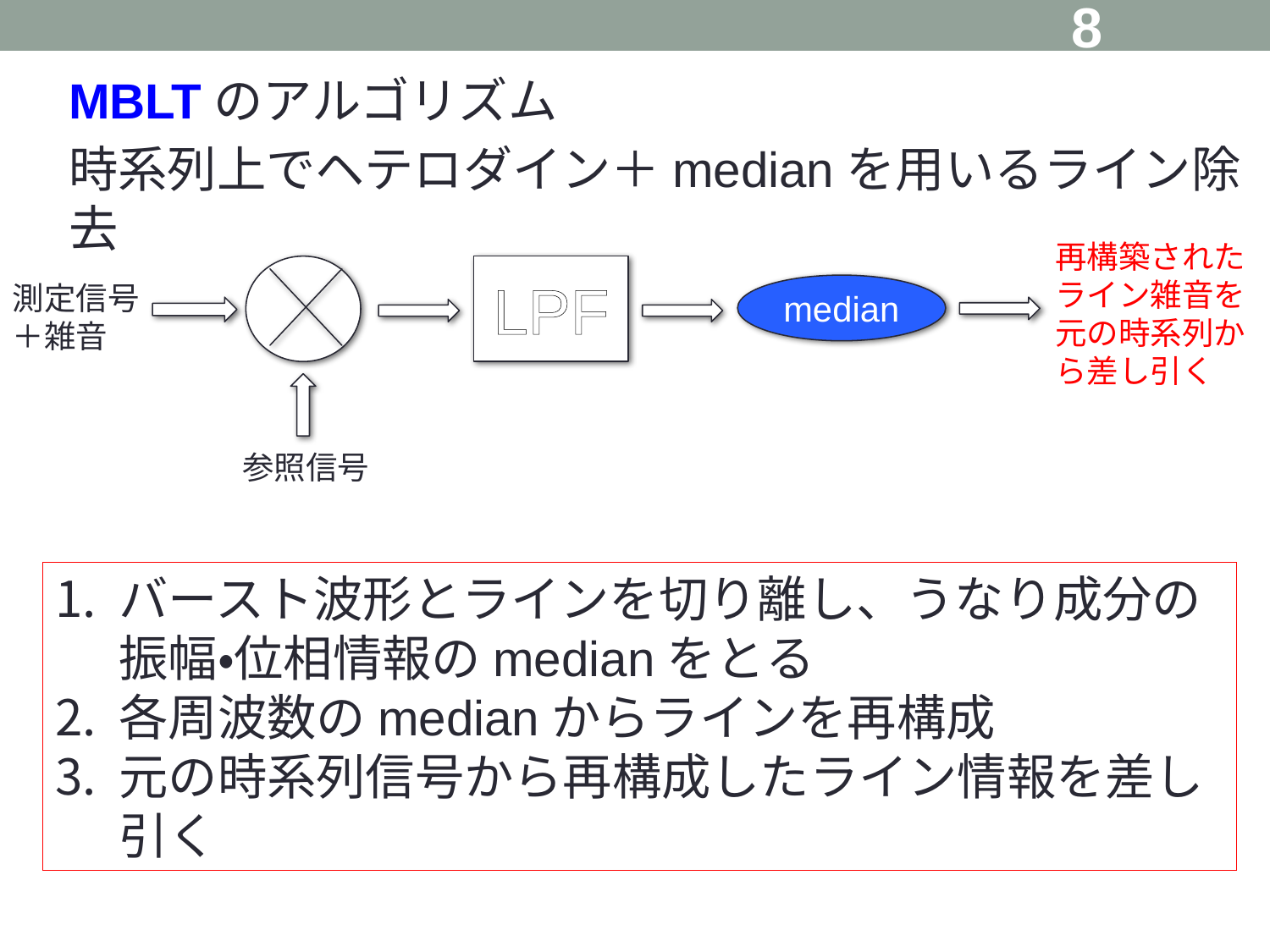

8
MBLTのアルゴリズム
時系列上でヘテロダイン＋medianを用いるライン除去

再構築された
ライン雑音を
元の時系列から差し引く

LPF
median

測定信号
＋雑音
参照信号
バースト波形とラインを切り離し、うなり成分の振幅・位相情報のmedianをとる
各周波数のmedianからラインを再構成
元の時系列信号から再構成したライン情報を差し引く